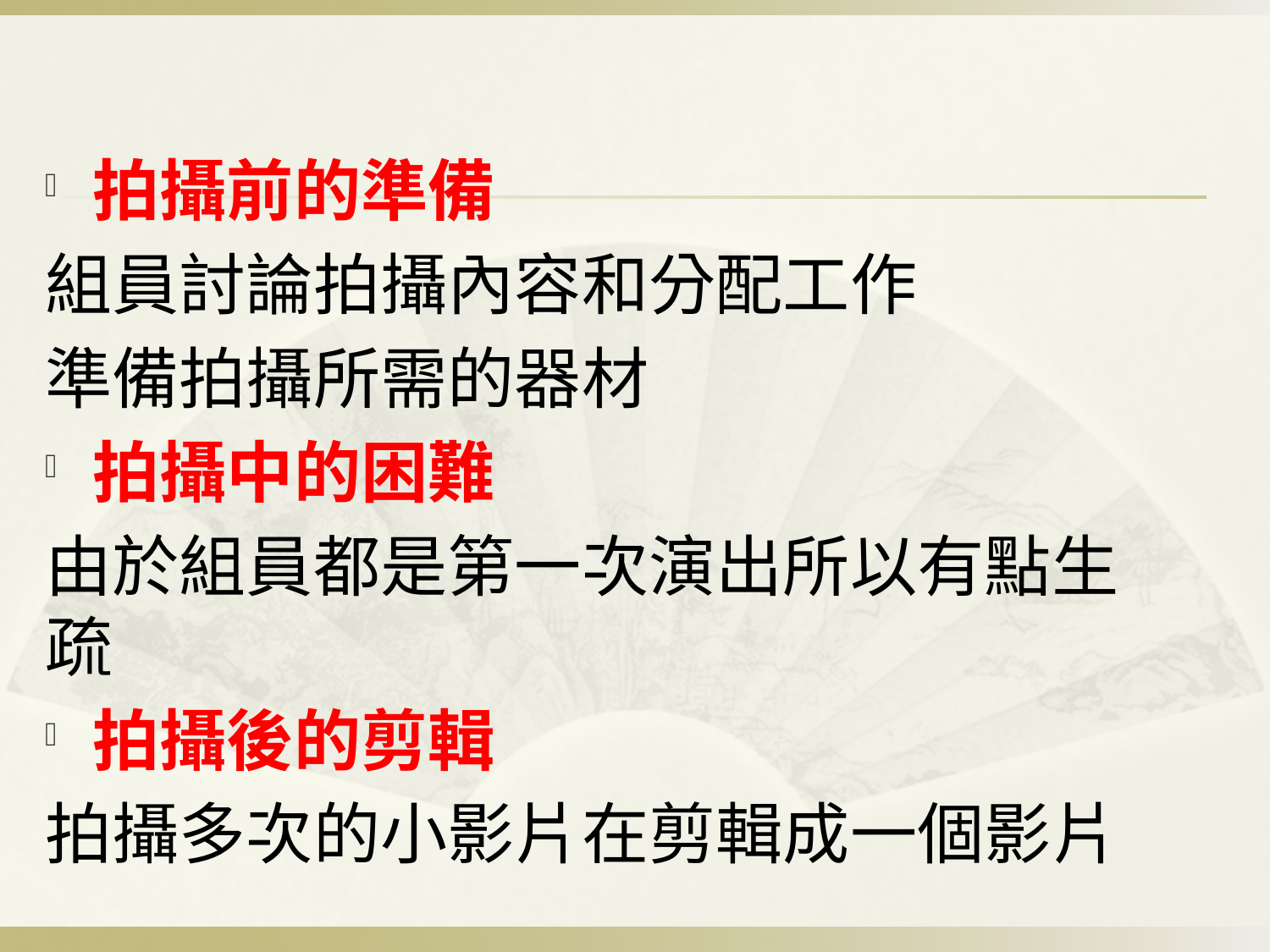

拍攝前的準備
組員討論拍攝內容和分配工作
準備拍攝所需的器材
拍攝中的困難
由於組員都是第一次演出所以有點生疏
拍攝後的剪輯
拍攝多次的小影片在剪輯成一個影片